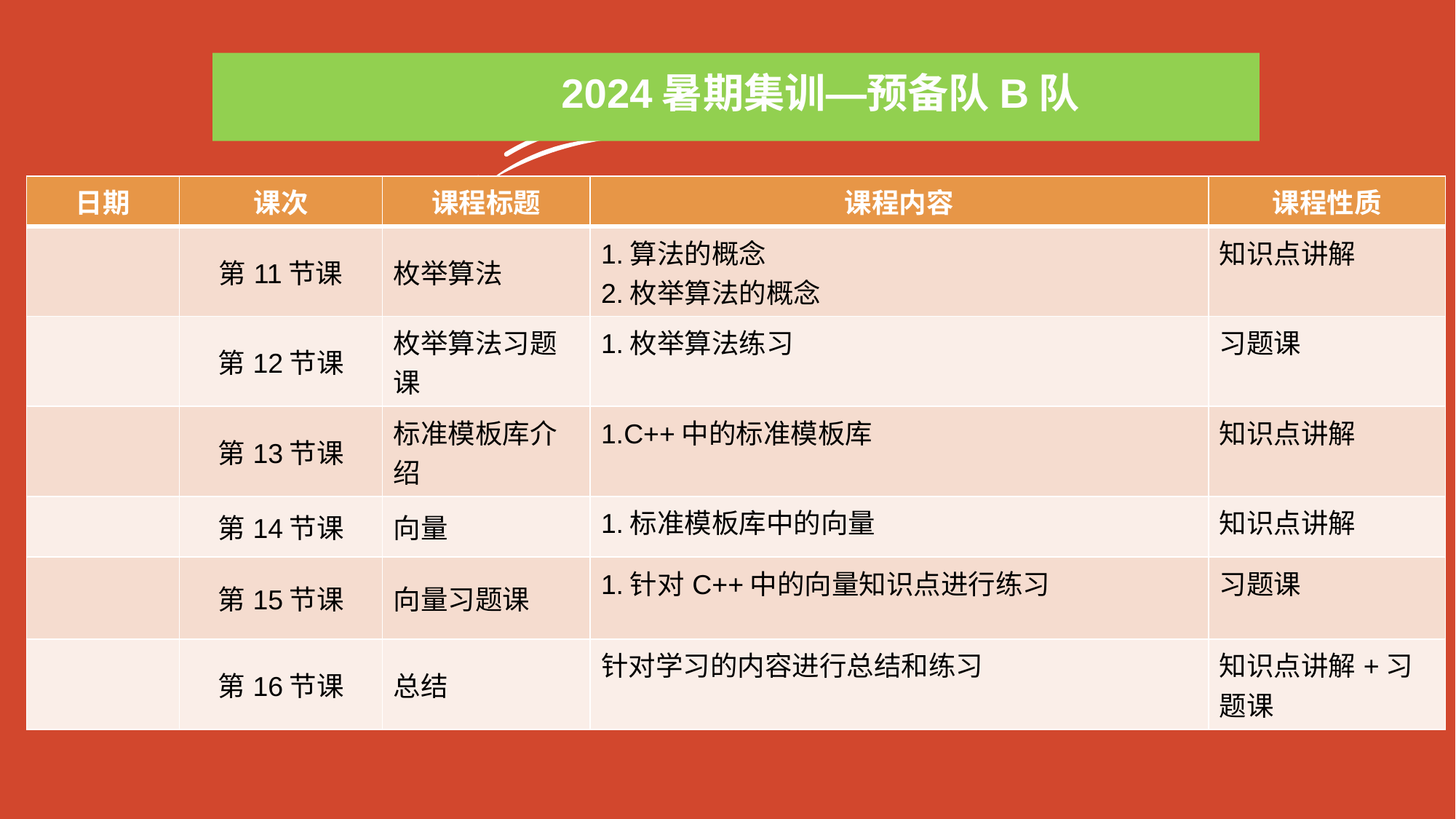

2024暑期集训—预备队B队

| 日期 | 课次 | 课程标题 | 课程内容 | 课程性质 |
| --- | --- | --- | --- | --- |
|  | 第11节课 | 枚举算法 | 1.算法的概念 2.枚举算法的概念 | 知识点讲解 |
|  | 第12节课 | 枚举算法习题课 | 1.枚举算法练习 | 习题课 |
|  | 第13节课 | 标准模板库介绍 | 1.C++中的标准模板库 | 知识点讲解 |
|  | 第14节课 | 向量 | 1.标准模板库中的向量 | 知识点讲解 |
|  | 第15节课 | 向量习题课 | 1.针对C++中的向量知识点进行练习 | 习题课 |
|  | 第16节课 | 总结 | 针对学习的内容进行总结和练习 | 知识点讲解+习题课 |